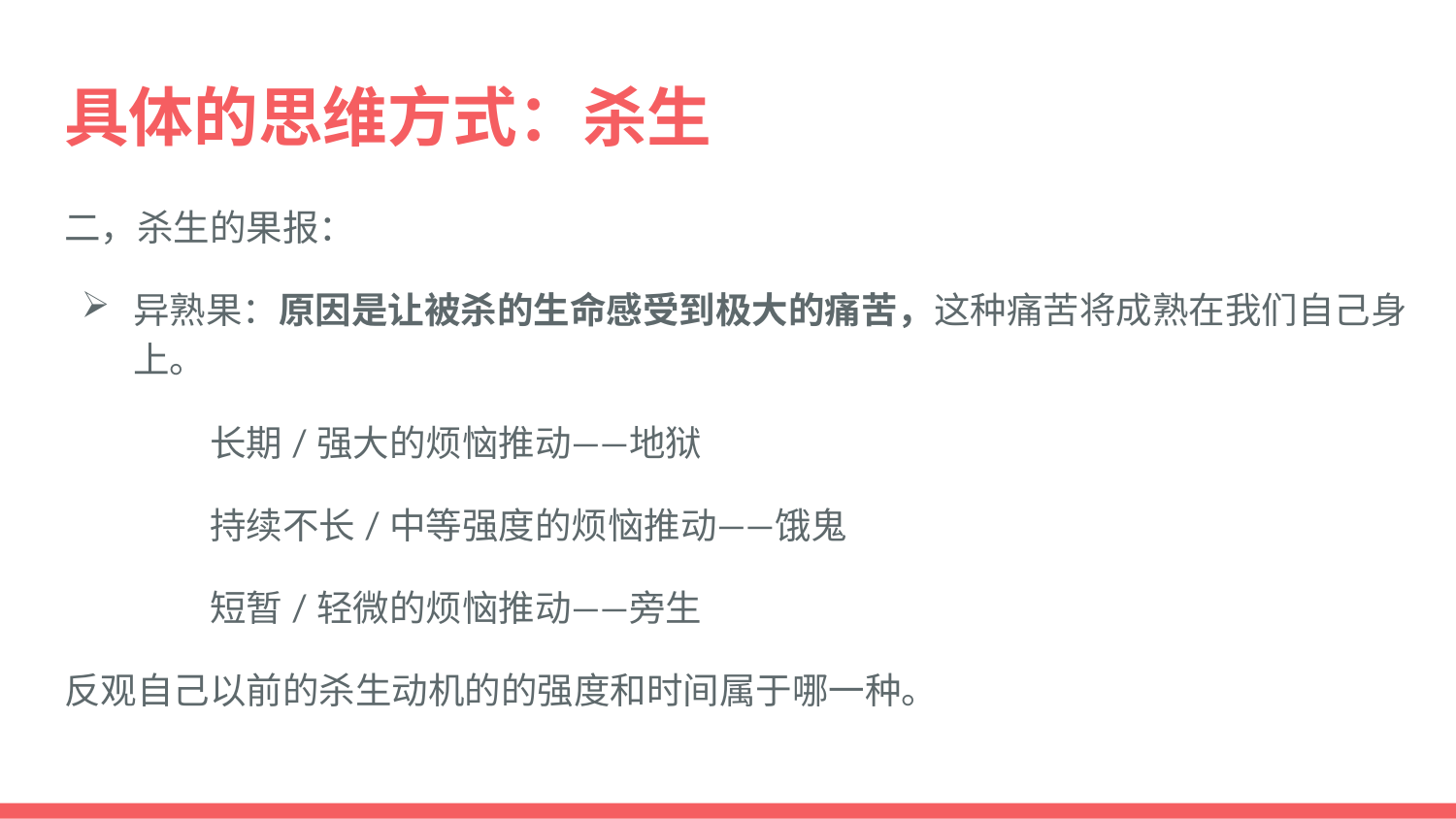

# 具体的思维方式：杀生
二，杀生的果报：
异熟果：原因是让被杀的生命感受到极大的痛苦，这种痛苦将成熟在我们自己身上。
	长期/强大的烦恼推动——地狱
	持续不长/中等强度的烦恼推动——饿鬼
	短暂/轻微的烦恼推动——旁生
反观自己以前的杀生动机的的强度和时间属于哪一种。